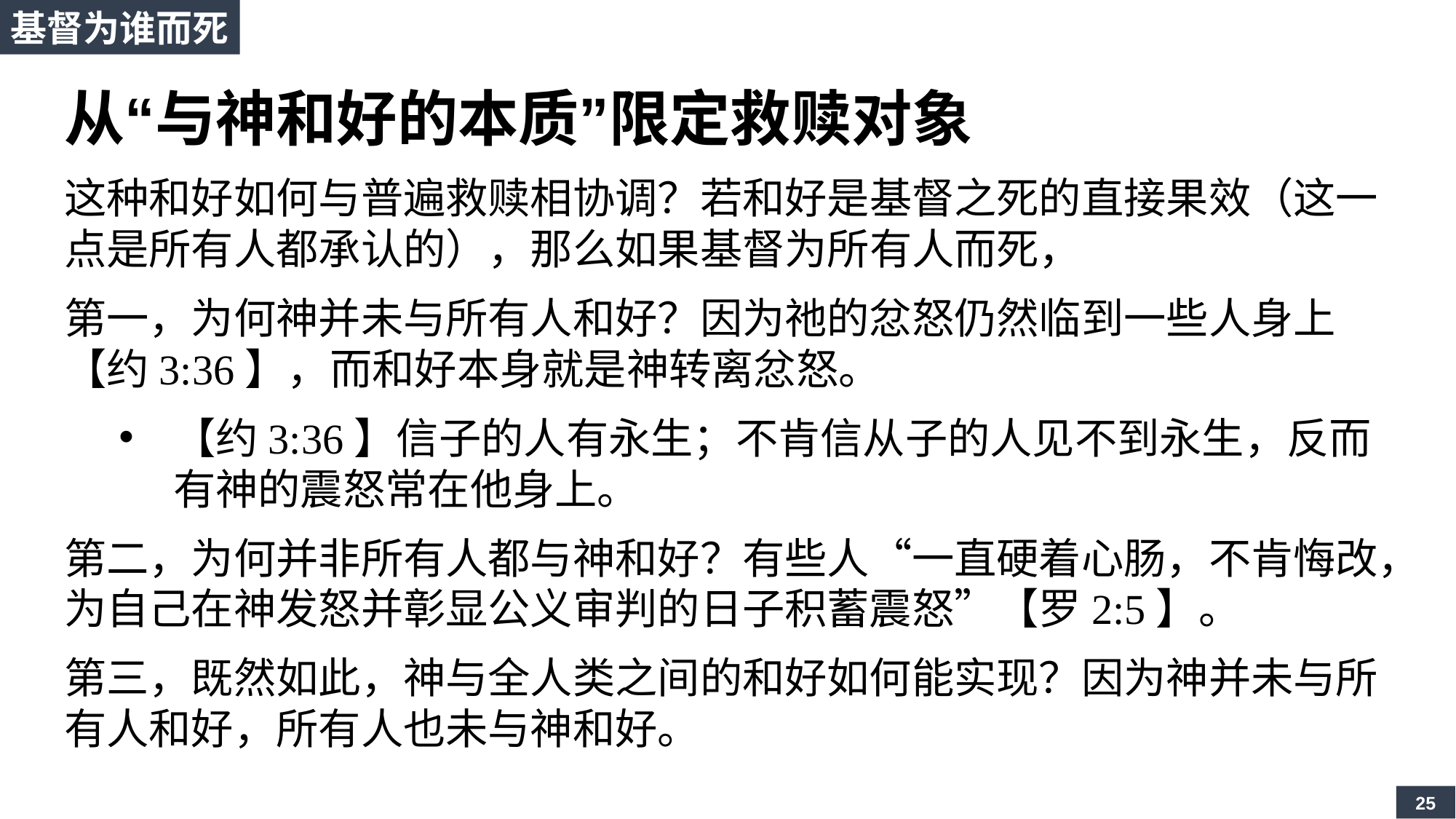

基督为谁而死
从“与神和好的本质”限定救赎对象
这种和好如何与普遍救赎相协调？若和好是基督之死的直接果效（这一点是所有人都承认的），那么如果基督为所有人而死，
第一，为何神并未与所有人和好？因为祂的忿怒仍然临到一些人身上【约3:36】，而和好本身就是神转离忿怒。
【约3:36】信子的人有永生；不肯信从子的人见不到永生，反而有神的震怒常在他身上。
第二，为何并非所有人都与神和好？有些人“一直硬着心肠，不肯悔改，为自己在神发怒并彰显公义审判的日子积蓄震怒”【罗2:5】。
第三，既然如此，神与全人类之间的和好如何能实现？因为神并未与所有人和好，所有人也未与神和好。
25